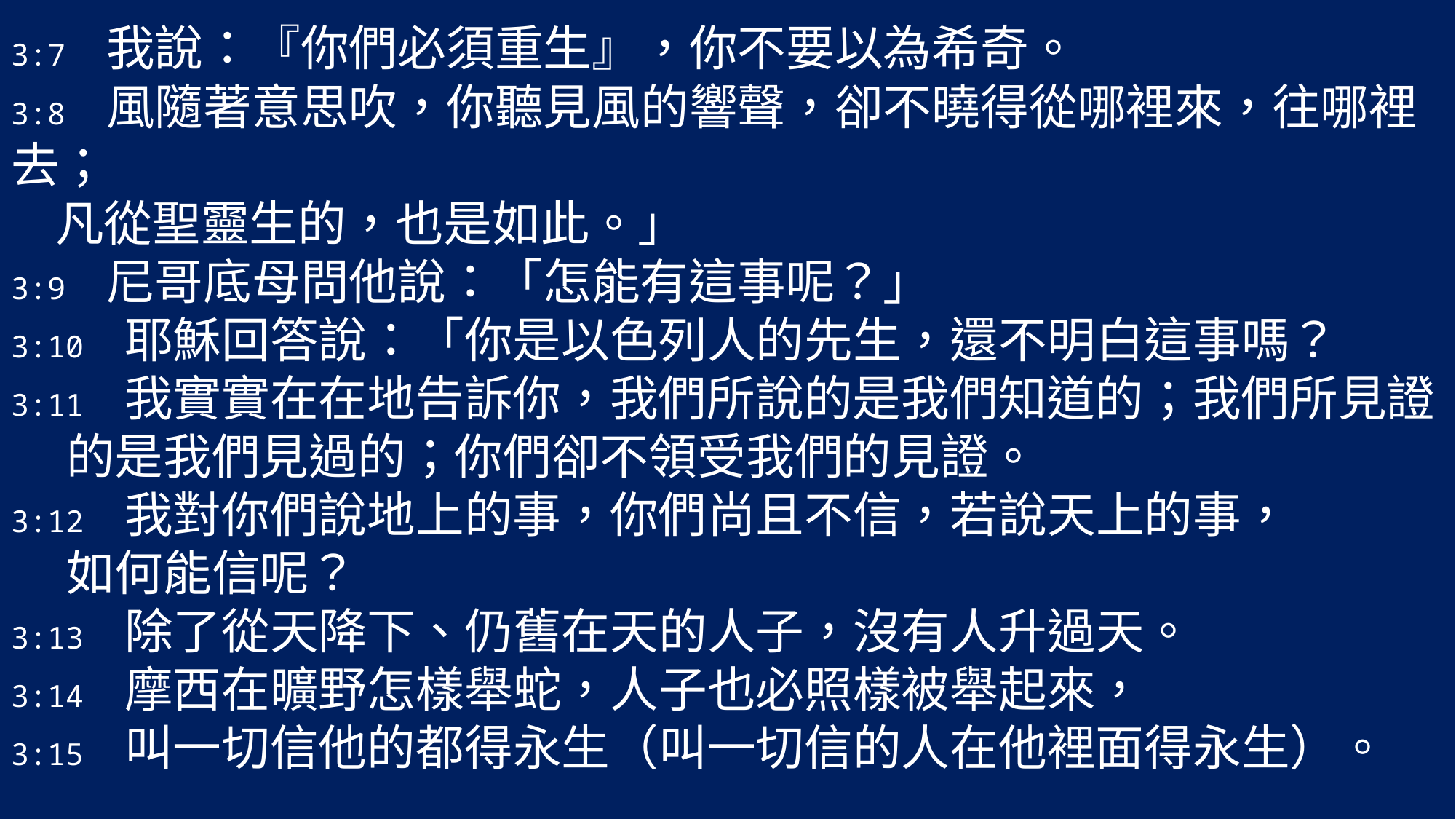

3:7 我說：『你們必須重生』，你不要以為希奇。
3:8 風隨著意思吹，你聽見風的響聲，卻不曉得從哪裡來，往哪裡去；
   凡從聖靈生的，也是如此。」
3:9 尼哥底母問他說：「怎能有這事呢？」
3:10 耶穌回答說：「你是以色列人的先生，還不明白這事嗎？
3:11 我實實在在地告訴你，我們所說的是我們知道的；我們所見證
    的是我們見過的；你們卻不領受我們的見證。
3:12 我對你們說地上的事，你們尚且不信，若說天上的事，
    如何能信呢？
3:13 除了從天降下、仍舊在天的人子，沒有人升過天。
3:14 摩西在曠野怎樣舉蛇，人子也必照樣被舉起來，
3:15 叫一切信他的都得永生（叫一切信的人在他裡面得永生）。